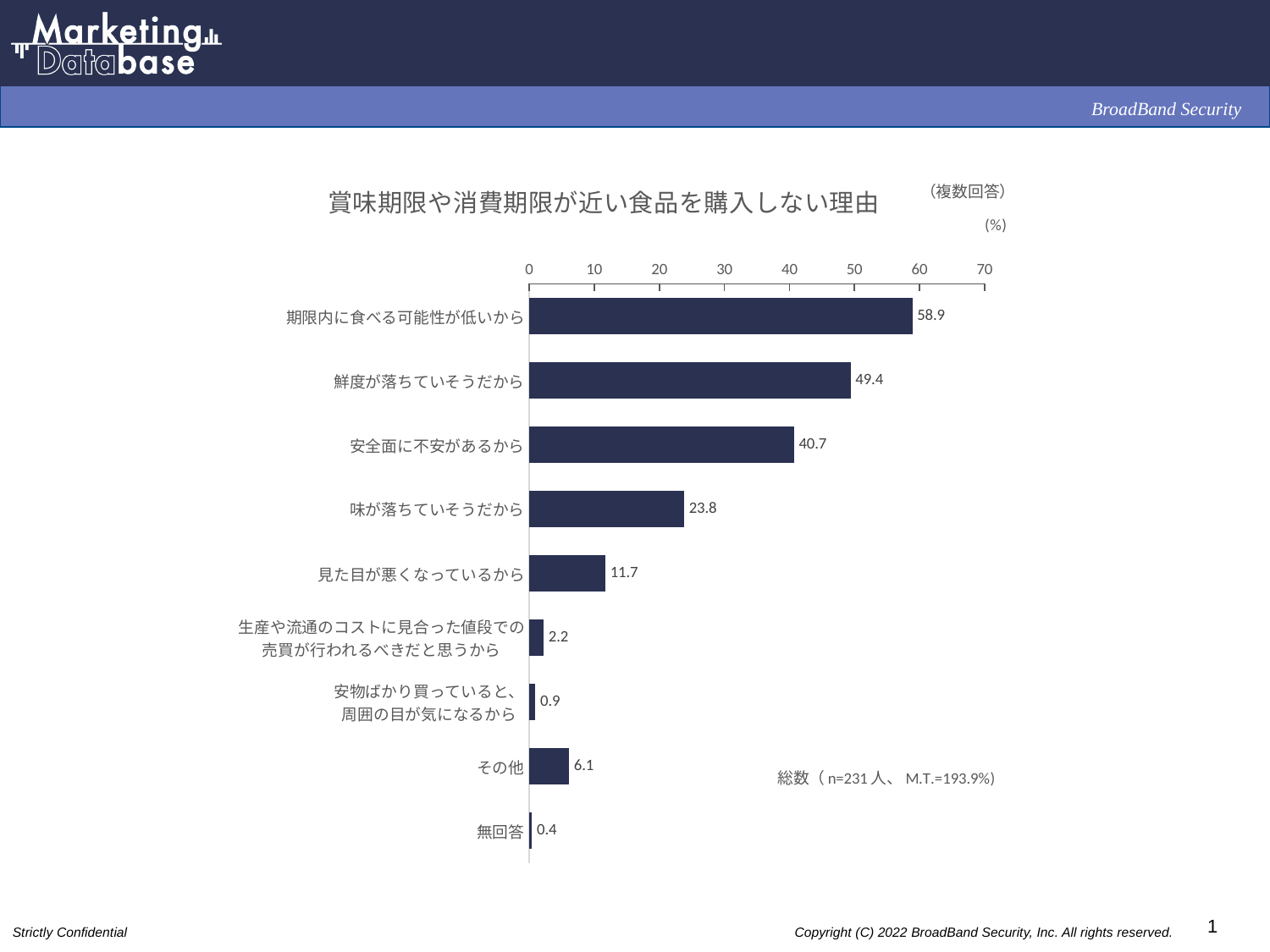

### Chart: 賞味期限や消費期限が近い食品を購入しない理由

| Category |  |
|---|---|
| 期限内に食べる可能性が低いから | 58.9 |
| 鮮度が落ちていそうだから | 49.4 |
| 安全面に不安があるから | 40.7 |
| 味が落ちていそうだから | 23.8 |
| 見た目が悪くなっているから | 11.7 |
| 生産や流通のコストに見合った値段での
売買が行われるべきだと思うから | 2.2 |
| 安物ばかり買っていると、
周囲の目が気になるから | 0.9 |
| その他 | 6.1 |
| 無回答 | 0.4 |